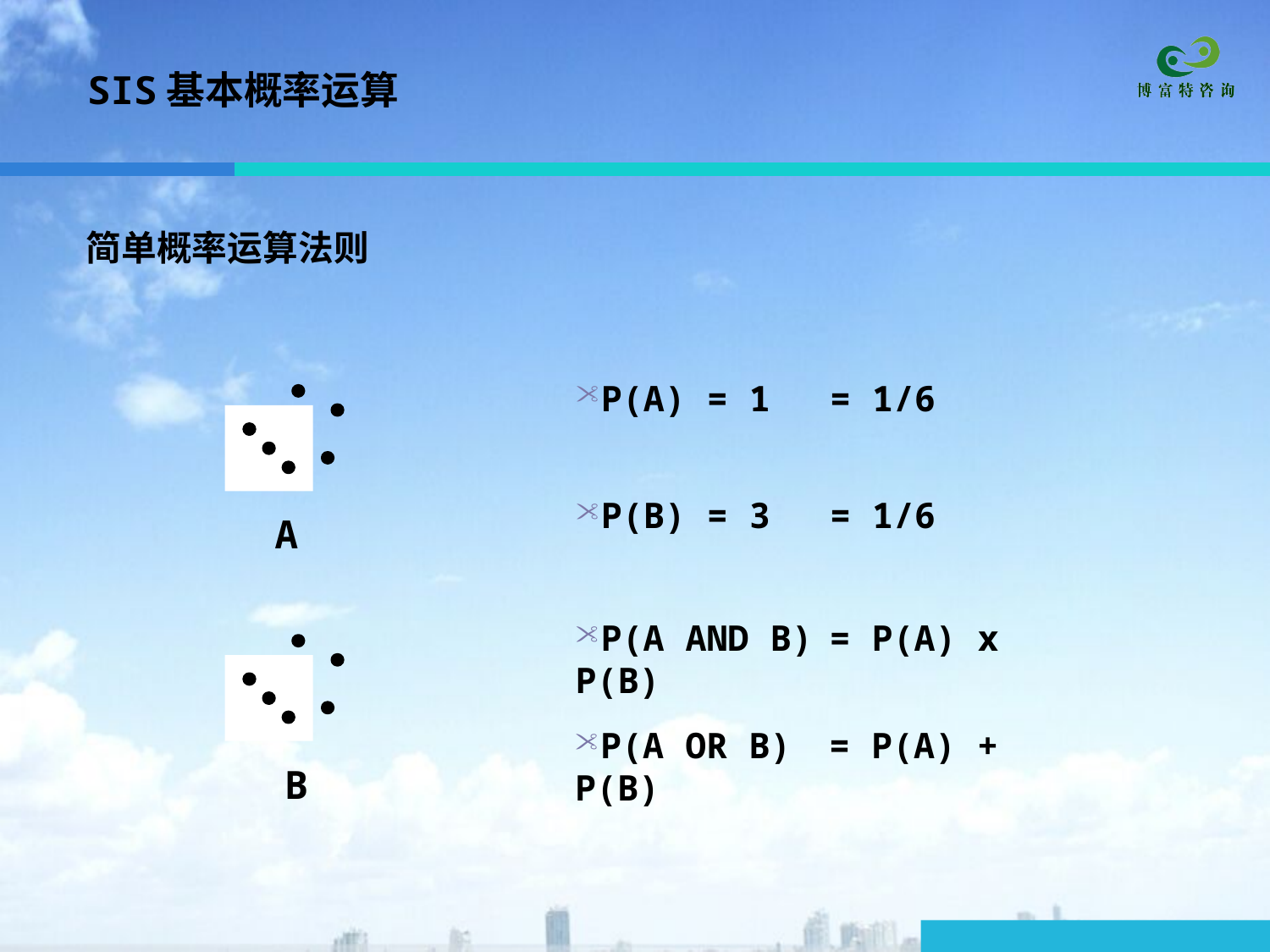

SIS基本概率运算
简单概率运算法则
P(A) = 1 	= 1/6

A
P(B) = 3 	= 1/6
P(A AND B)	= P(A) x P(B)

B
P(A OR B)	= P(A) + P(B)